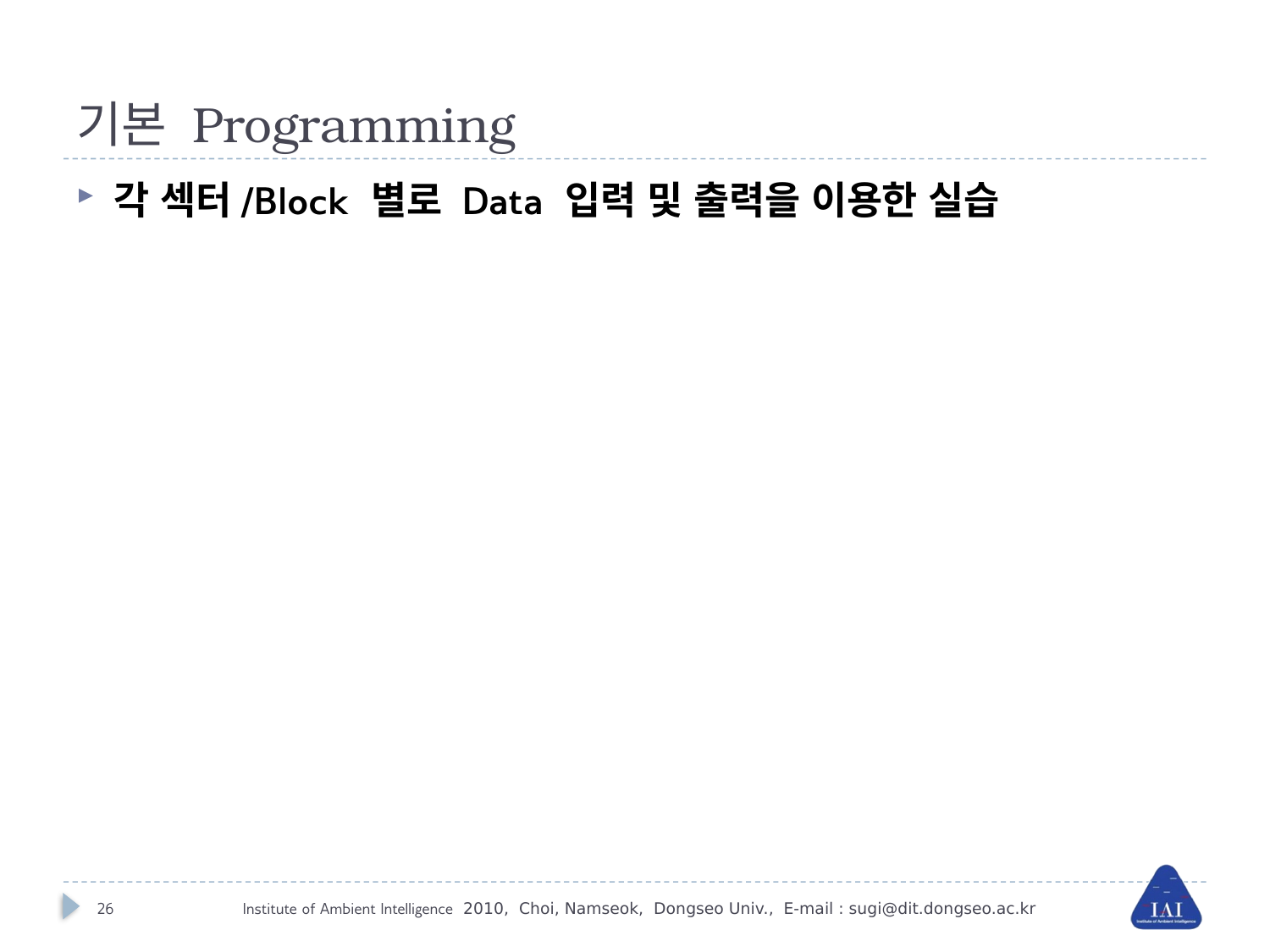

# 기본 Programming
각 섹터/Block 별로 Data 입력 및 출력을 이용한 실습